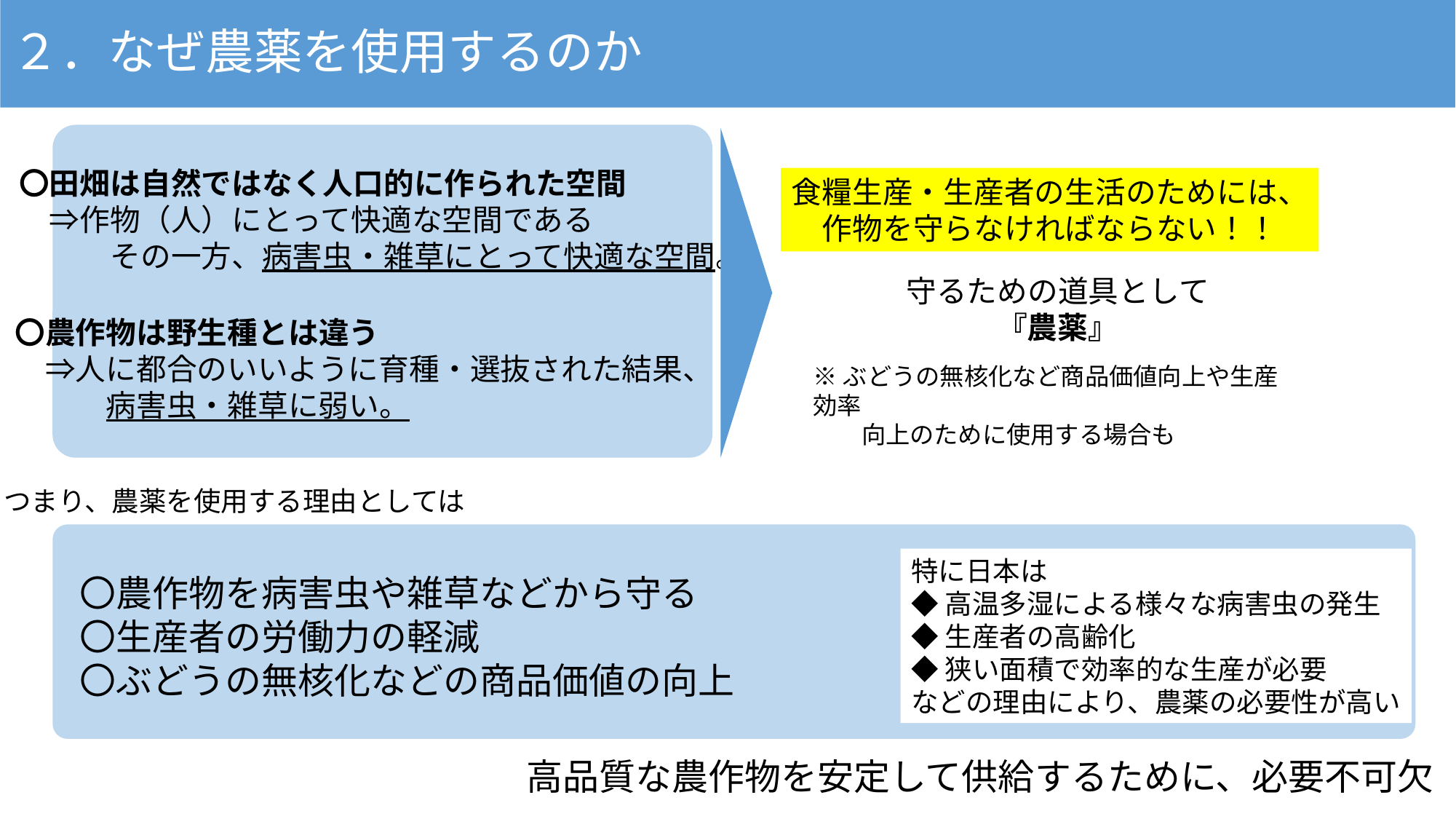

# ２．なぜ農薬を使用するのか

〇田畑は自然ではなく人口的に作られた空間
　⇒作物（人）にとって快適な空間である
　　　その一方、病害虫・雑草にとって快適な空間。
食糧生産・生産者の生活のためには、
作物を守らなければならない！！
守るための道具として
『農薬』

〇農作物は野生種とは違う
　⇒人に都合のいいように育種・選抜された結果、
　　　病害虫・雑草に弱い。
※ぶどうの無核化など商品価値向上や生産効率
　　向上のために使用する場合も
つまり、農薬を使用する理由としては

特に日本は
◆高温多湿による様々な病害虫の発生
◆生産者の高齢化
◆狭い面積で効率的な生産が必要
などの理由により、農薬の必要性が高い
〇農作物を病害虫や雑草などから守る
〇生産者の労働力の軽減
〇ぶどうの無核化などの商品価値の向上
高品質な農作物を安定して供給するために、必要不可欠